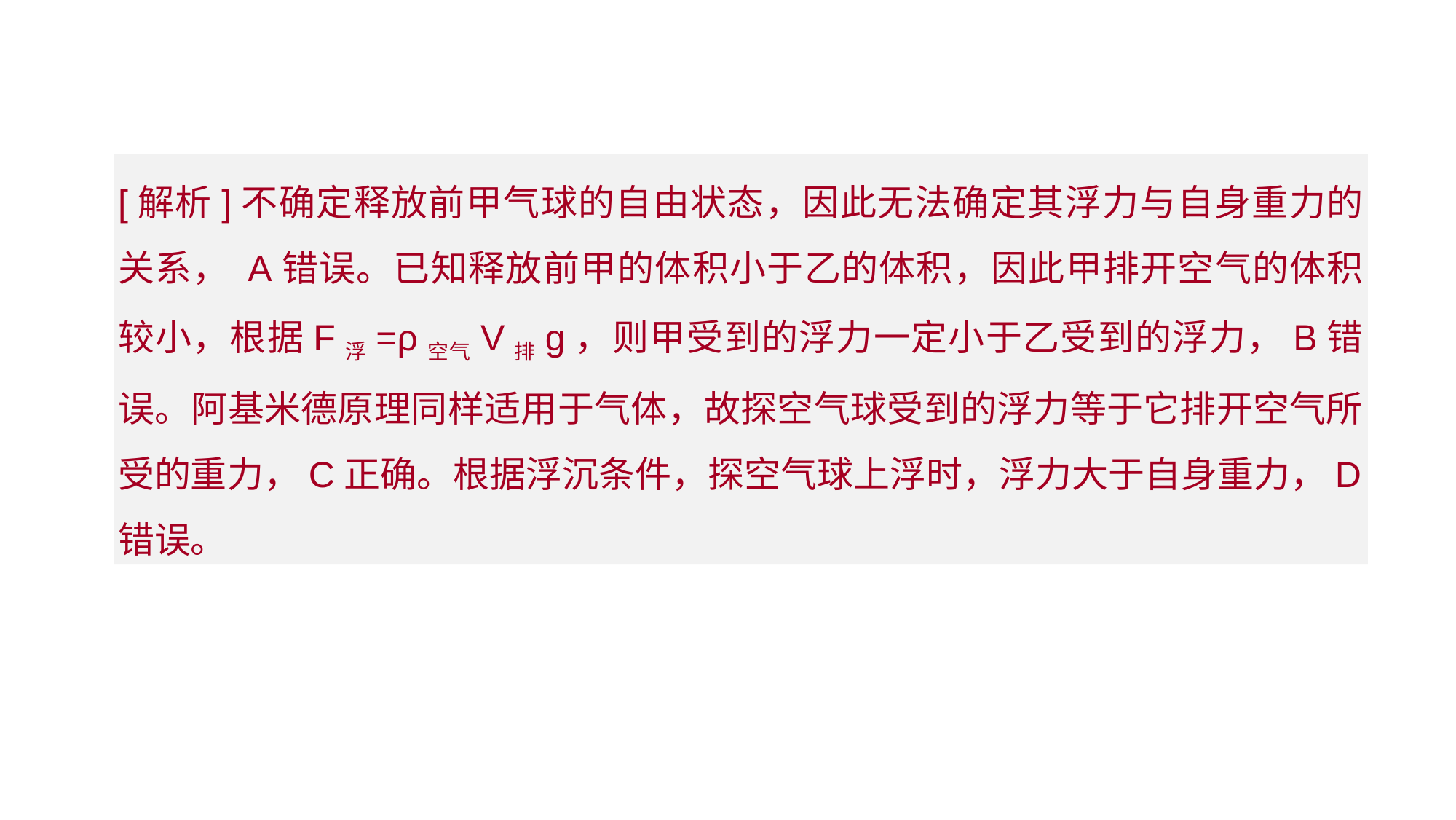

[解析]不确定释放前甲气球的自由状态，因此无法确定其浮力与自身重力的关系， A错误。已知释放前甲的体积小于乙的体积，因此甲排开空气的体积较小，根据F浮=ρ空气V排g，则甲受到的浮力一定小于乙受到的浮力，B错误。阿基米德原理同样适用于气体，故探空气球受到的浮力等于它排开空气所受的重力，C正确。根据浮沉条件，探空气球上浮时，浮力大于自身重力，D错误。
真题回顾 把握考向